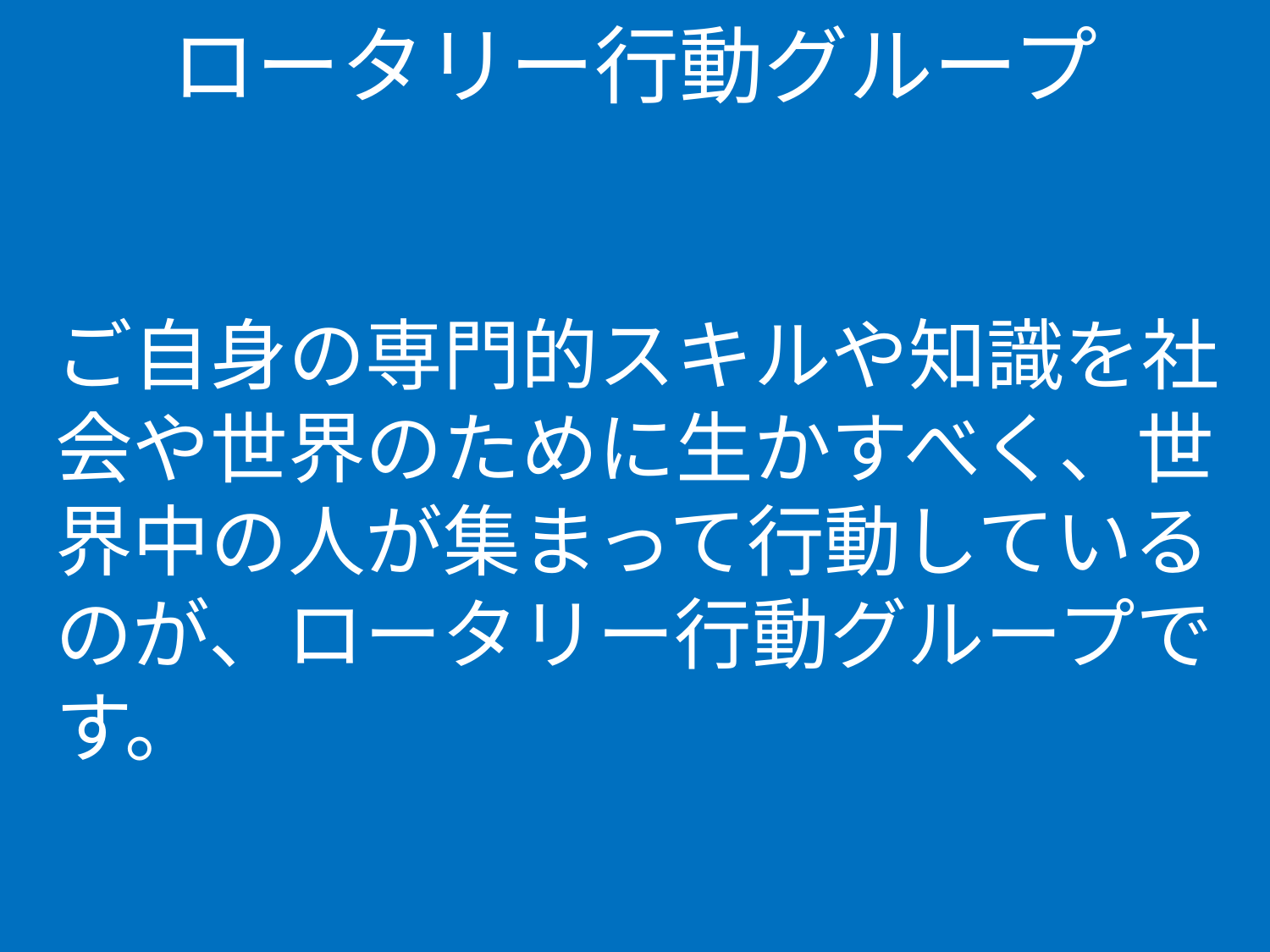

# ロータリー行動グループ
ご自身の専門的スキルや知識を社会や世界のために生かすべく、世界中の人が集まって行動しているのが、ロータリー行動グループです。